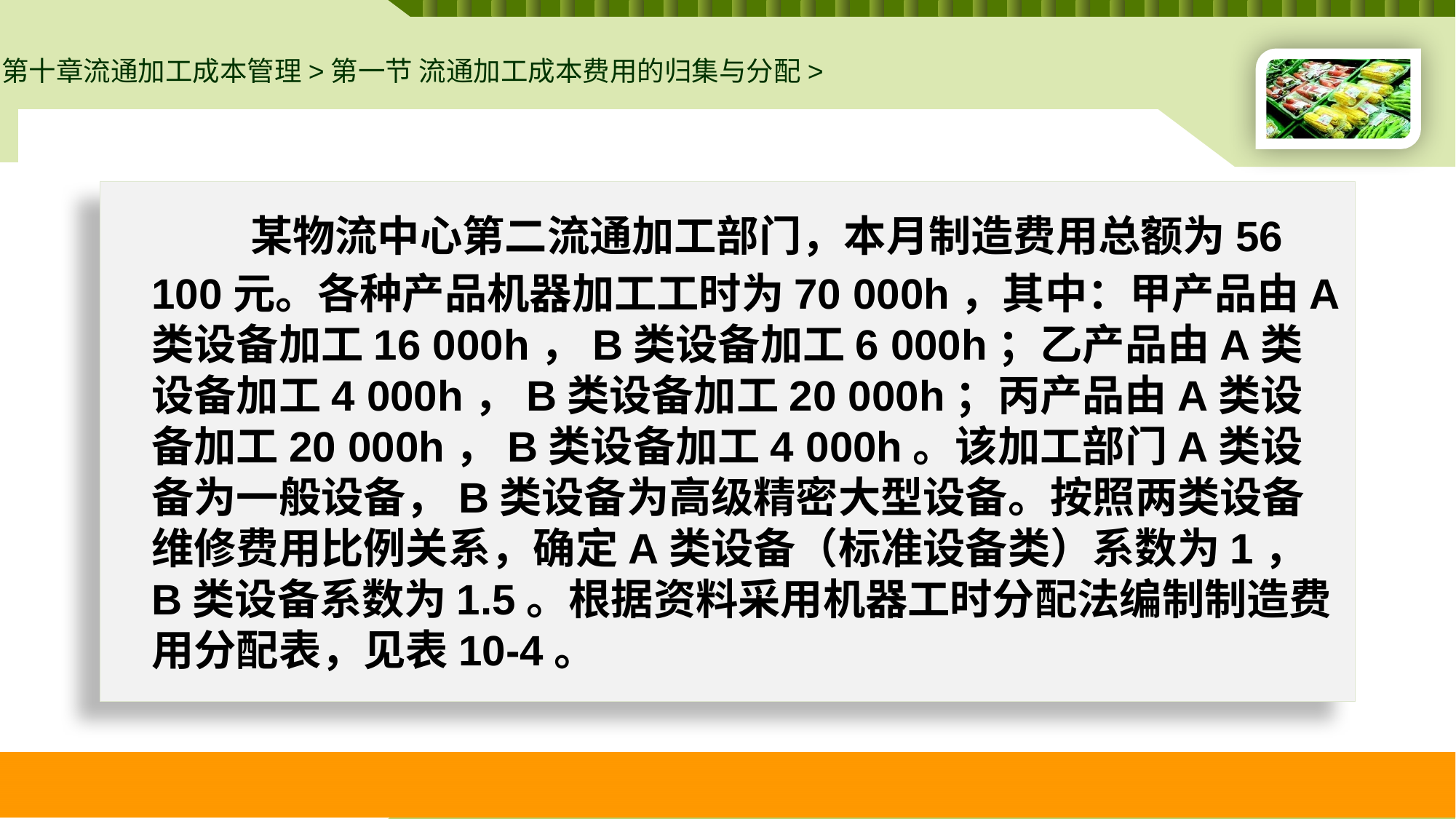

第十章流通加工成本管理>第一节 流通加工成本费用的归集与分配>
某物流中心第二流通加工部门，本月制造费用总额为56 100元。各种产品机器加工工时为70 000h，其中：甲产品由A类设备加工16 000h，B类设备加工6 000h；乙产品由A类设备加工4 000h，B类设备加工20 000h；丙产品由A类设备加工20 000h，B类设备加工4 000h。该加工部门A类设备为一般设备，B类设备为高级精密大型设备。按照两类设备维修费用比例关系，确定A类设备（标准设备类）系数为1，B类设备系数为1.5。根据资料采用机器工时分配法编制制造费用分配表，见表10-4。